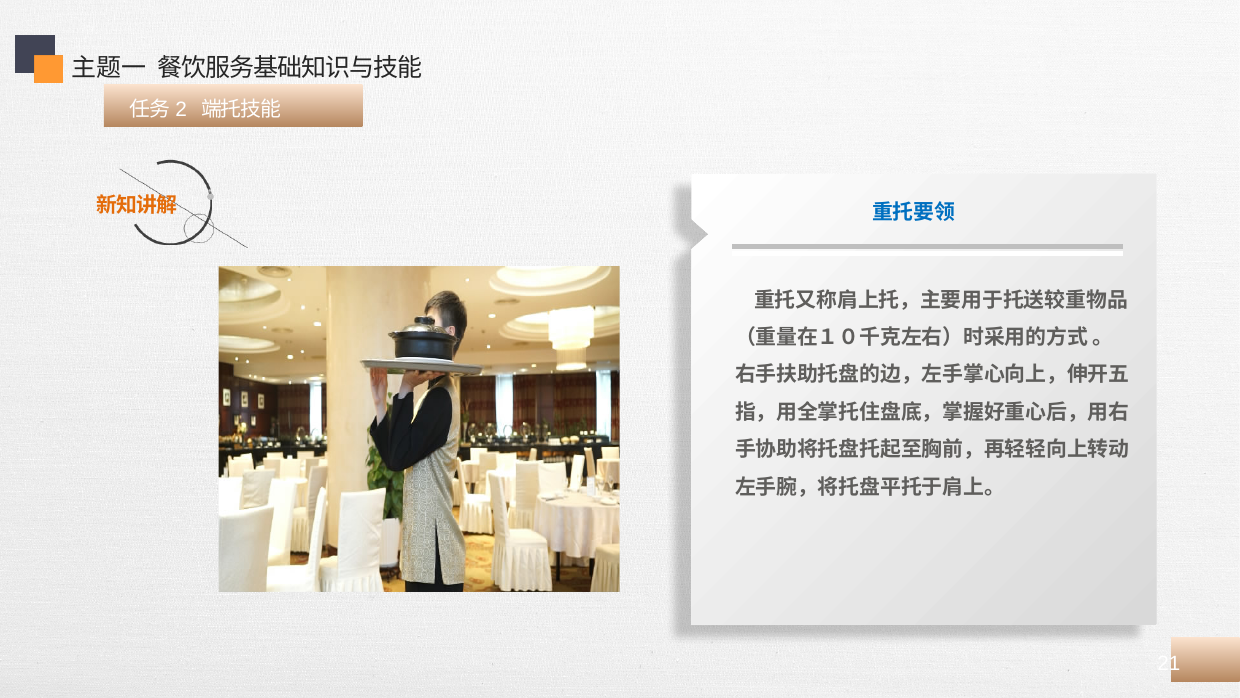

主题一  餐饮服务基础知识与技能

 任务2  端托技能

重托要领
   重托又称肩上托，主要用于托送较重物品（重量在１０千克左右）时采用的方式 。右手扶助托盘的边，左手掌心向上，伸开五指，用全掌托住盘底，掌握好重心后，用右手协助将托盘托起至胸前，再轻轻向上转动左手腕，将托盘平托于肩上。